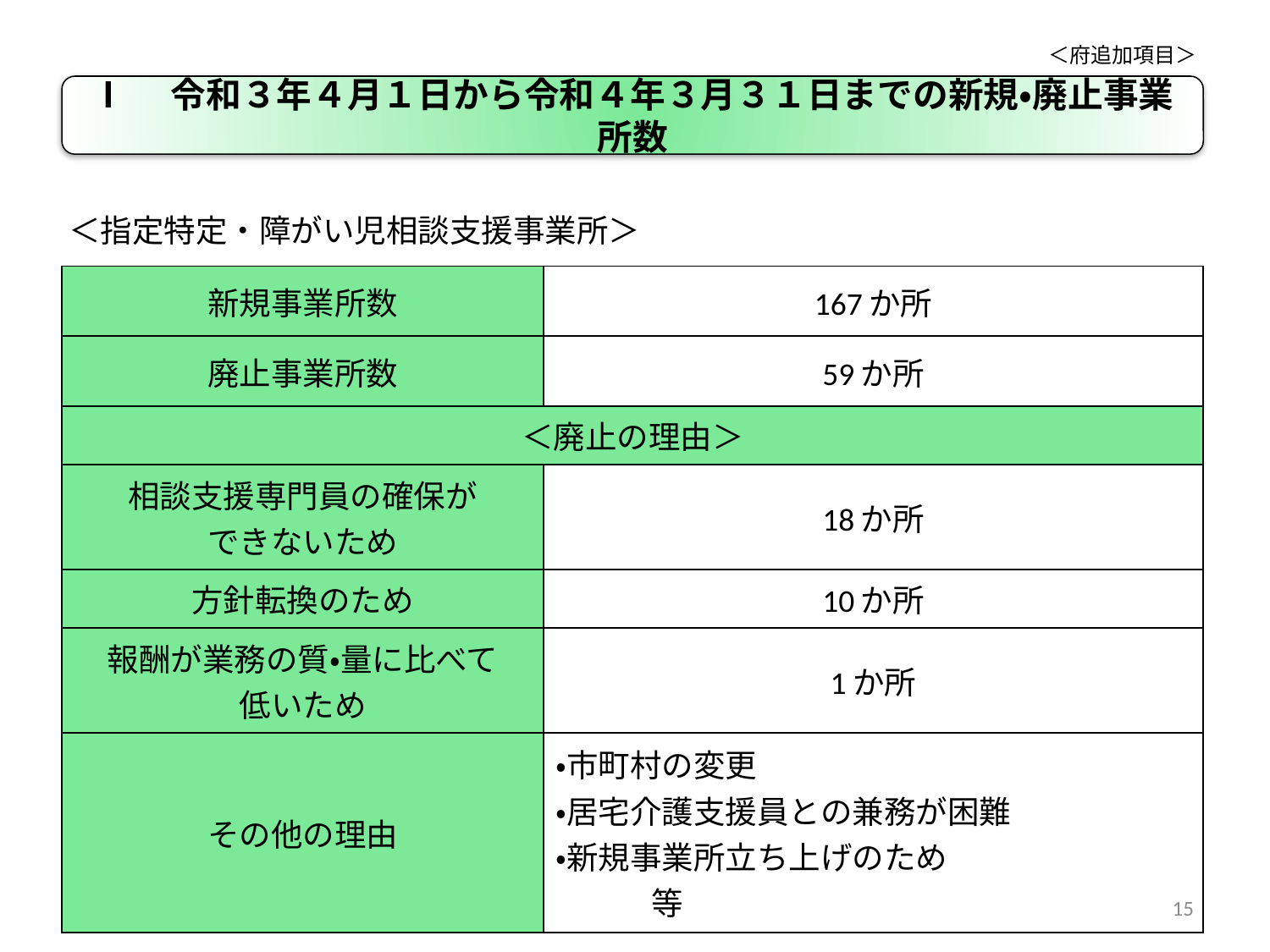

＜府追加項目＞
Ⅰ　令和３年４月１日から令和４年３月３１日までの新規・廃止事業所数
＜指定特定・障がい児相談支援事業所＞
| 新規事業所数 | 167か所 |
| --- | --- |
| 廃止事業所数 | 59か所 |
| ＜廃止の理由＞ |  |
| 相談支援専門員の確保が できないため | 18か所 |
| 方針転換のため | 10か所 |
| 報酬が業務の質・量に比べて 低いため | 1か所 |
| その他の理由 | ・市町村の変更 ・居宅介護支援員との兼務が困難 ・新規事業所立ち上げのため　　　　　　　　　　等 |
15